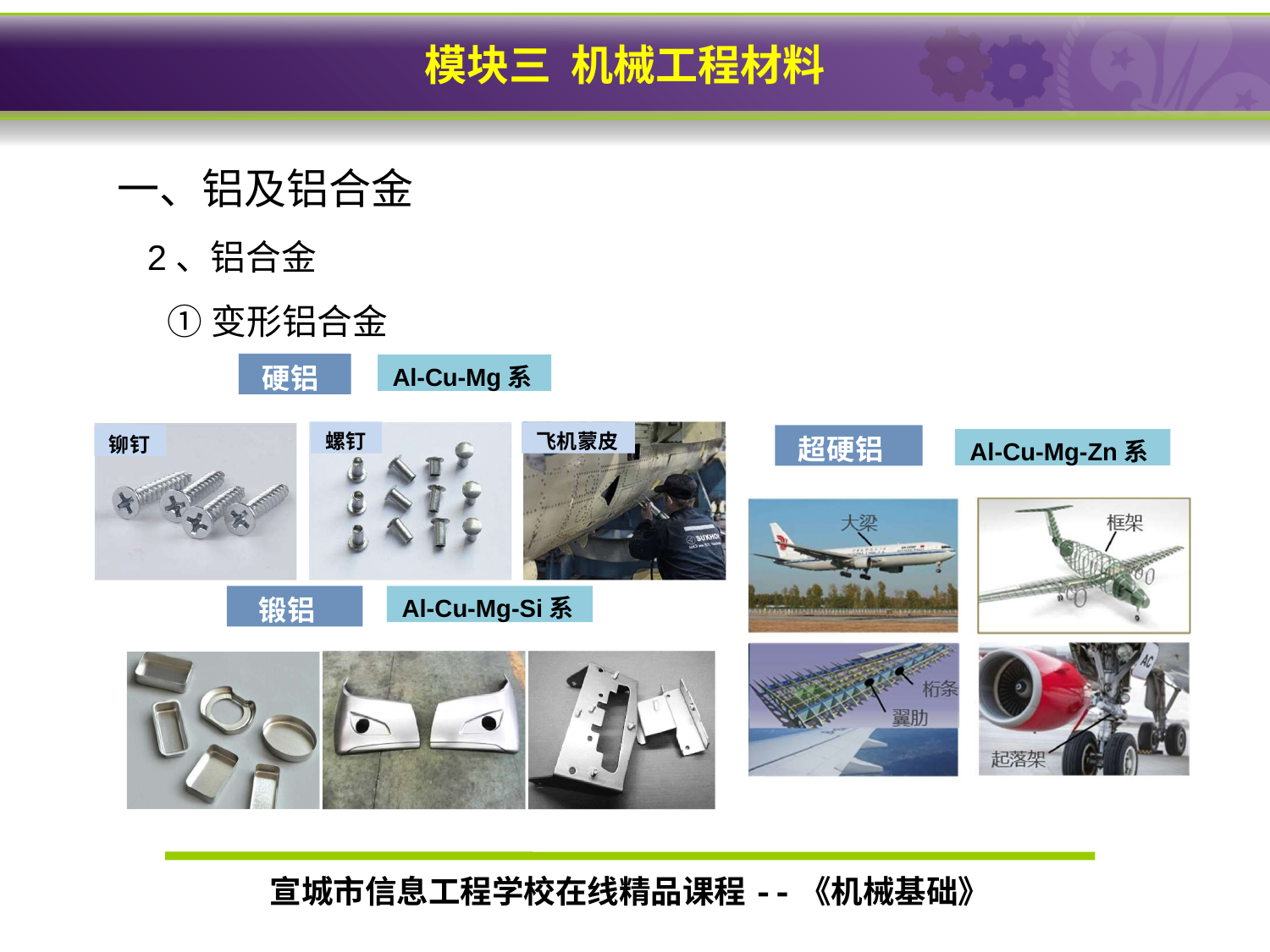

一、铝及铝合金
2、铝合金
①变形铝合金
硬铝
Al-Cu-Mg系

螺钉
飞机蒙皮
铆钉
超硬铝
Al-Cu-Mg-Zn系

锻铝
Al-Cu-Mg-Si系